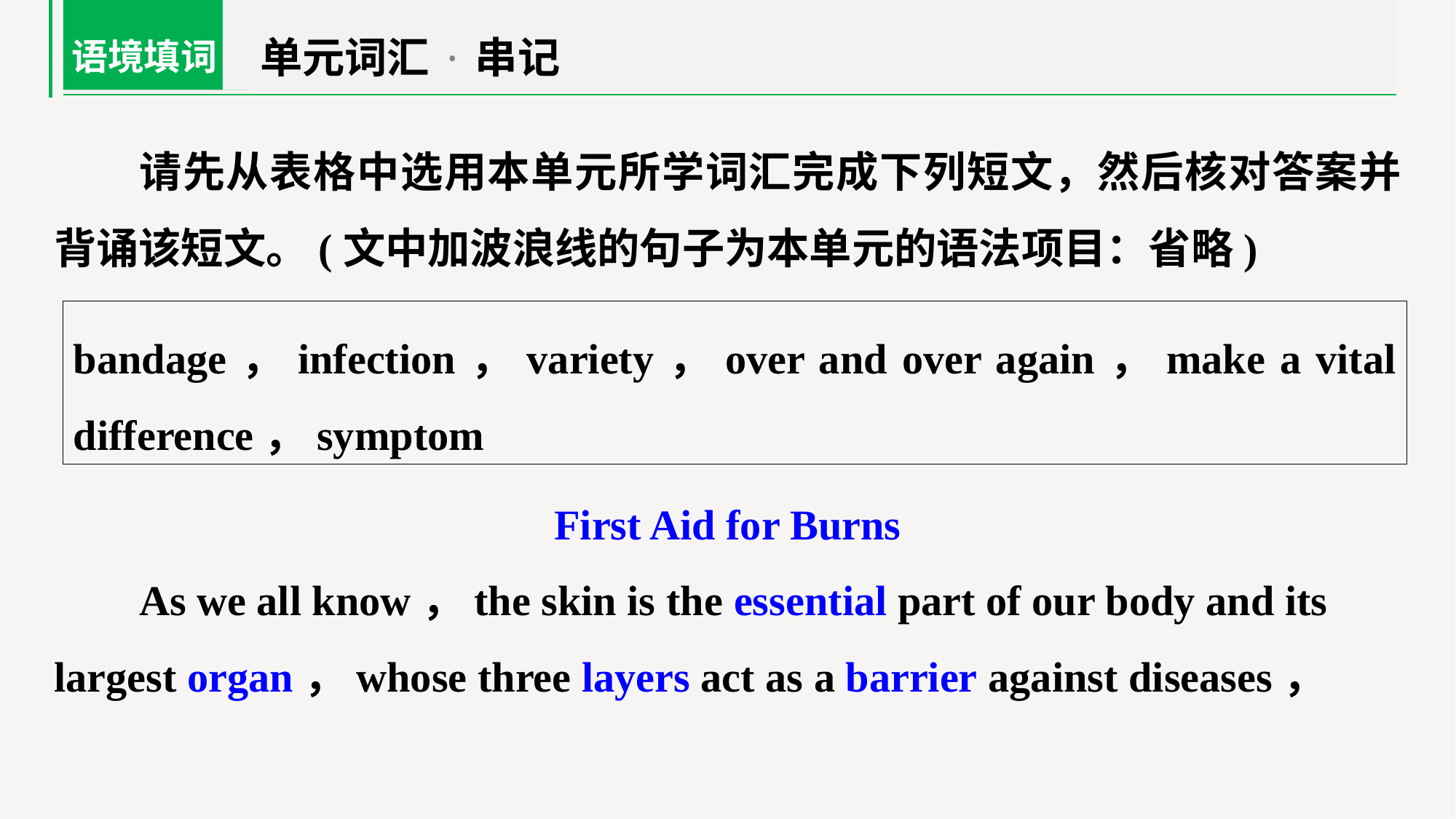

单元词汇·串记
语境填词
请先从表格中选用本单元所学词汇完成下列短文，然后核对答案并背诵该短文。(文中加波浪线的句子为本单元的语法项目：省略)
bandage，infection，variety，over and over again，make a vital difference，symptom
First Aid for Burns
As we all know，the skin is the essential part of our body and its largest organ，whose three layers act as a barrier against diseases，